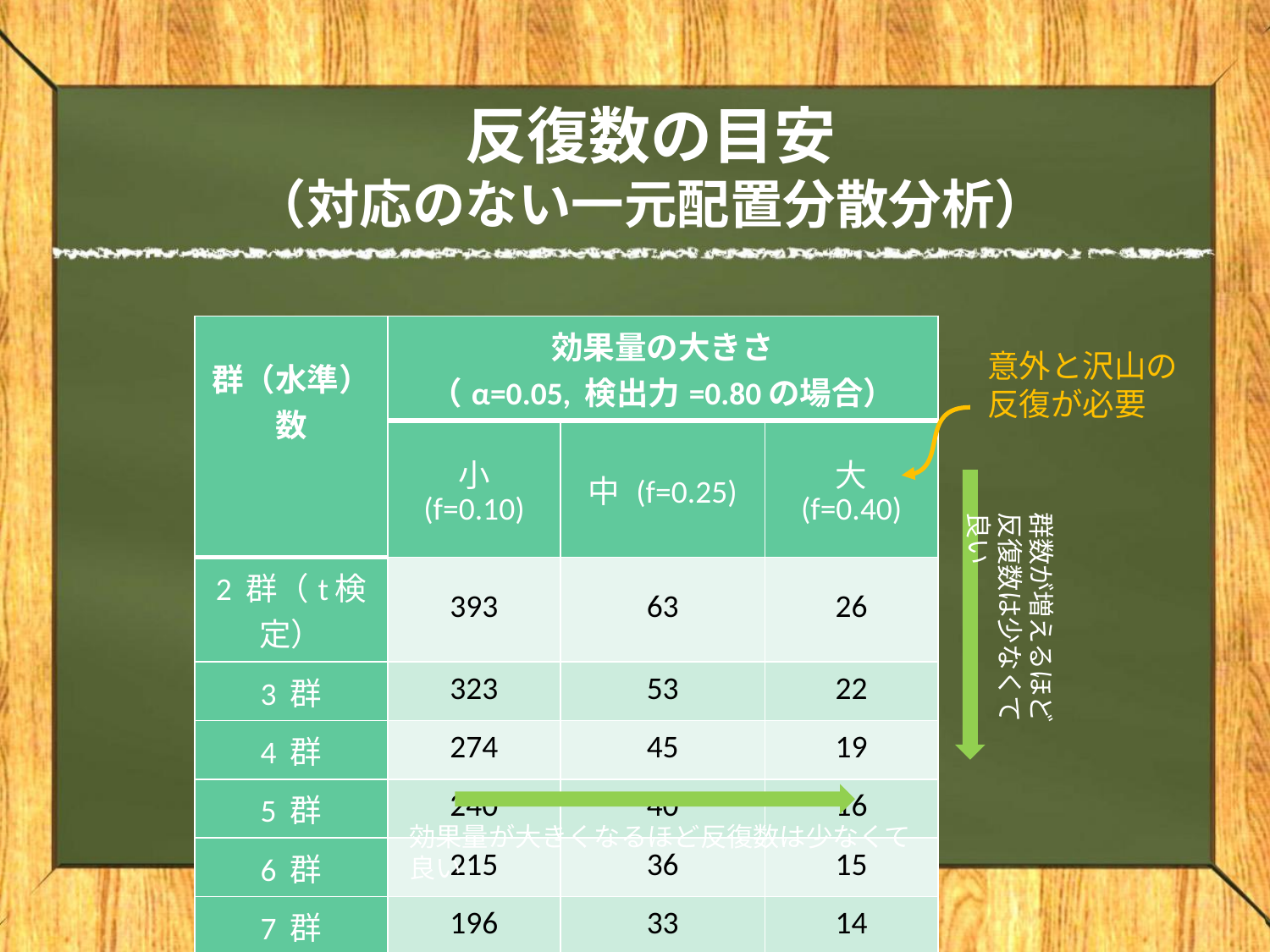

# 反復数の目安 （対応のない一元配置分散分析）
| 群（水準）数 | 効果量の大きさ （α=0.05, 検出力=0.80の場合） |  |  |
| --- | --- | --- | --- |
|  | 小 (f=0.10) | 中 (f=0.25) | 大 (f=0.40) |
| 2 群（t検定） | 393 | 63 | 26 |
| 3 群 | 323 | 53 | 22 |
| 4 群 | 274 | 45 | 19 |
| 5 群 | 240 | 40 | 16 |
| 6 群 | 215 | 36 | 15 |
| 7 群 | 196 | 33 | 14 |
意外と沢山の反復が必要
群数が増えるほど反復数は少なくて良い

効果量が大きくなるほど反復数は少なくて良い